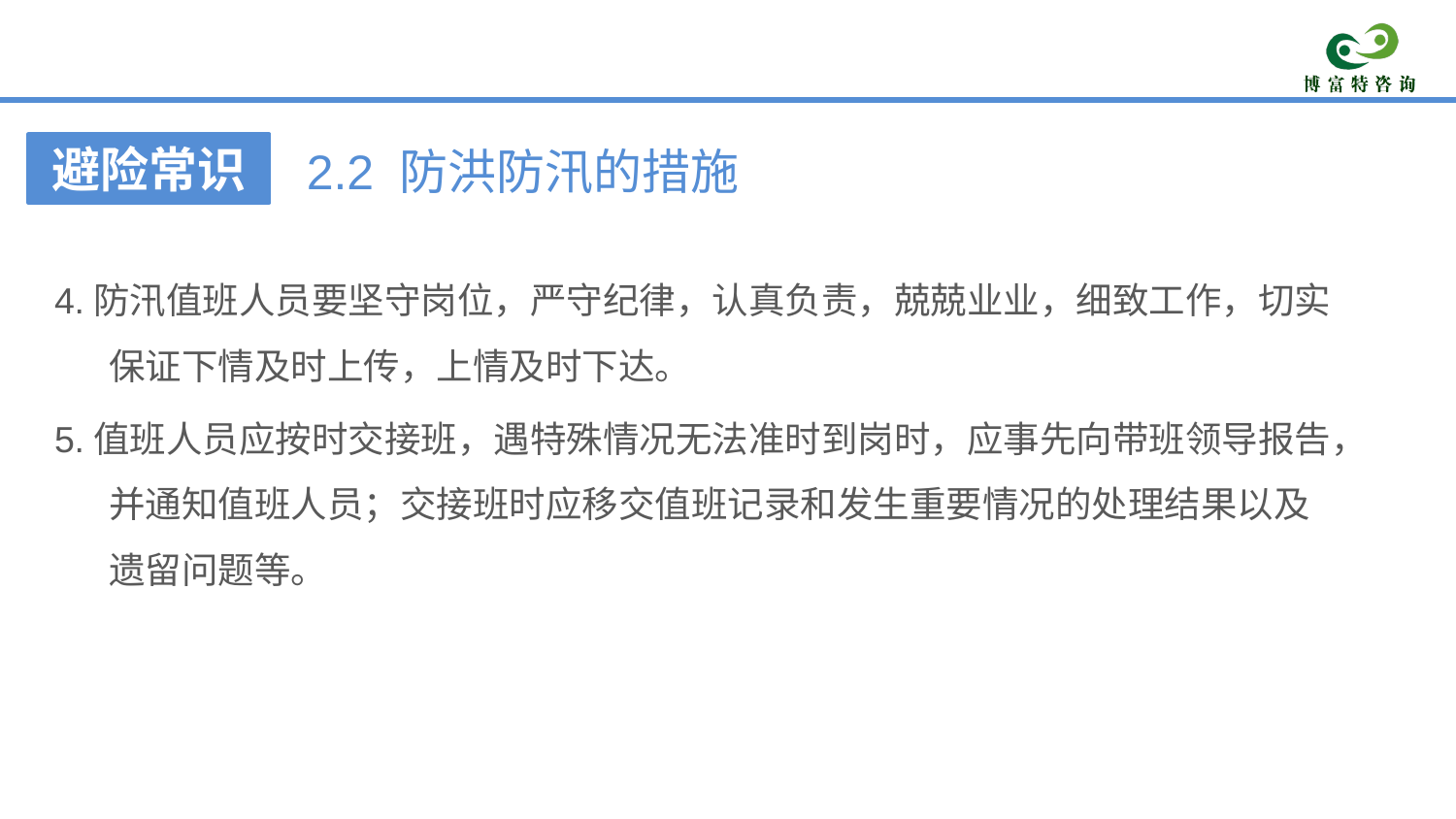

2.2 防洪防汛的措施
4.防汛值班人员要坚守岗位，严守纪律，认真负责，兢兢业业，细致工作，切实保证下情及时上传，上情及时下达。
5.值班人员应按时交接班，遇特殊情况无法准时到岗时，应事先向带班领导报告，并通知值班人员；交接班时应移交值班记录和发生重要情况的处理结果以及遗留问题等。